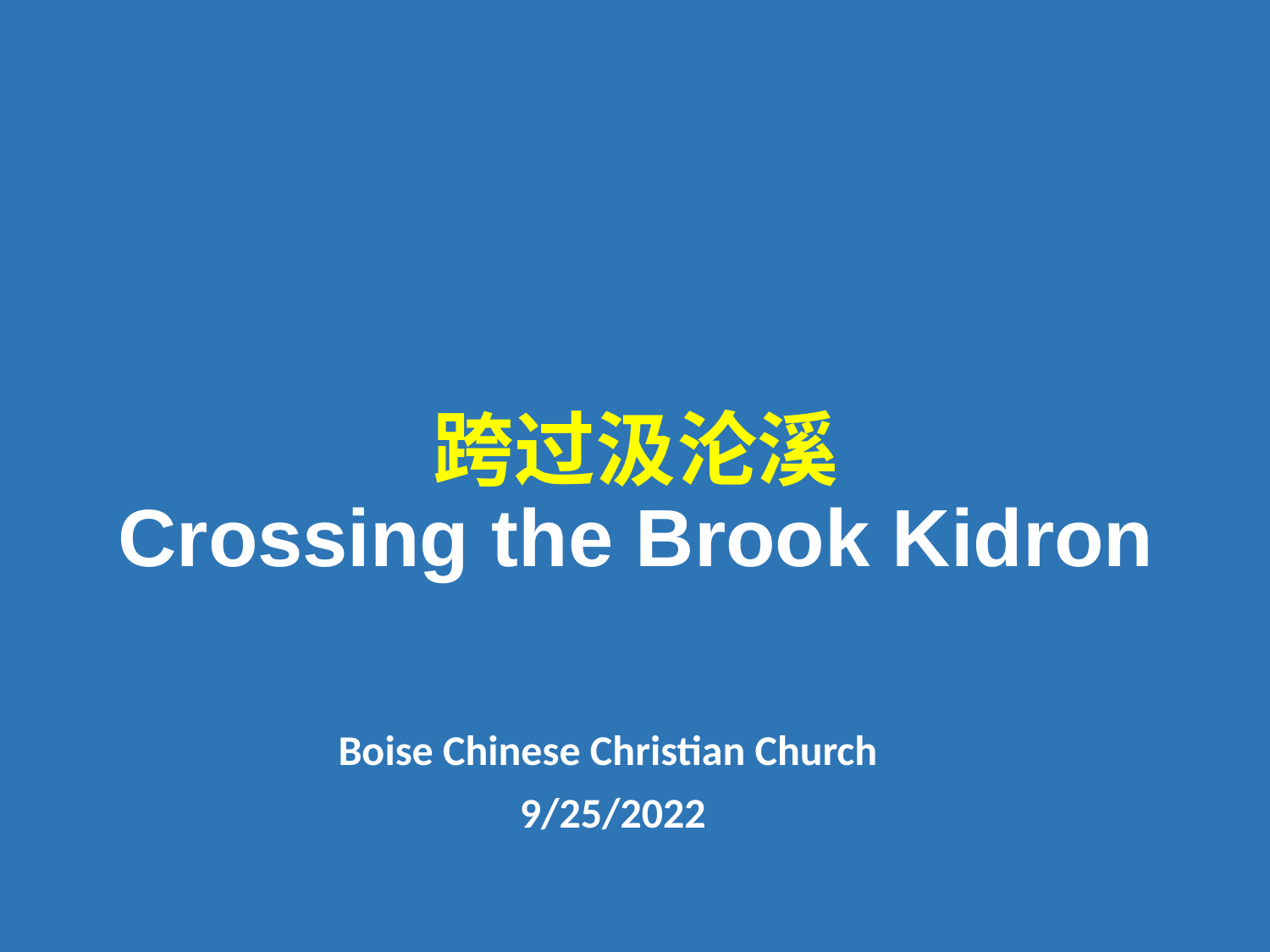

# 跨过汲沦溪 Crossing the Brook Kidron
Boise Chinese Christian Church
9/25/2022